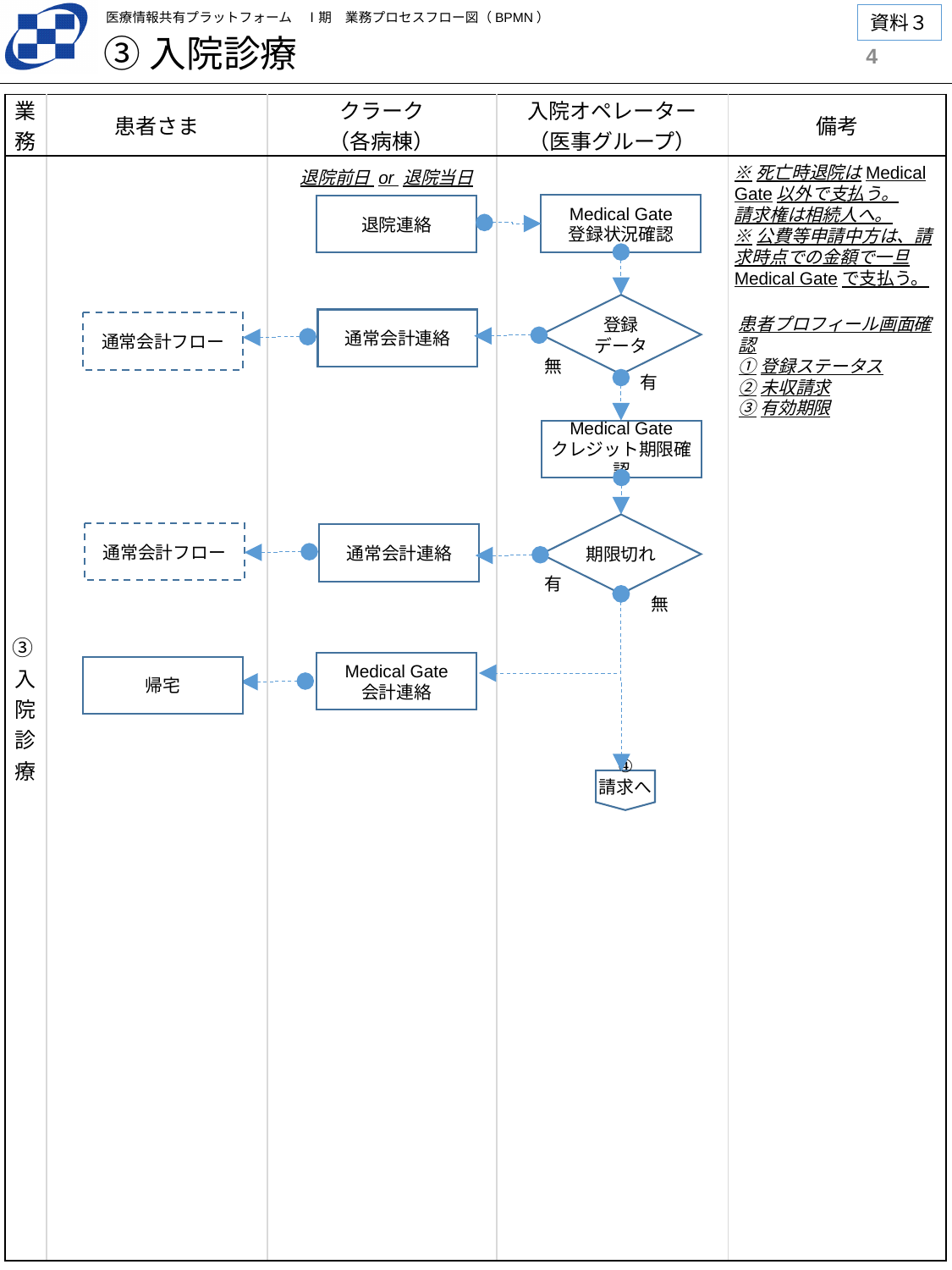

③入院診療
4

| 業務 | 患者さま | クラーク （各病棟） | 入院オペレーター （医事グループ） | 備考 |
| --- | --- | --- | --- | --- |
| ③入院診療 |  |  |  |  |
※死亡時退院はMedical Gate以外で支払う。
請求権は相続人へ。
※公費等申請中方は、請求時点での金額で一旦Medical Gateで支払う。
退院前日 or 退院当日
Medical Gate
登録状況確認
退院連絡
登録
データ
通常会計連絡
患者プロフィール画面確認
①登録ステータス
②未収請求
③有効期限
通常会計フロー
無
有
Medical Gate
クレジット期限確認
期限切れ
通常会計フロー
通常会計連絡
有
無
Medical Gate
会計連絡
帰宅
④
請求へ